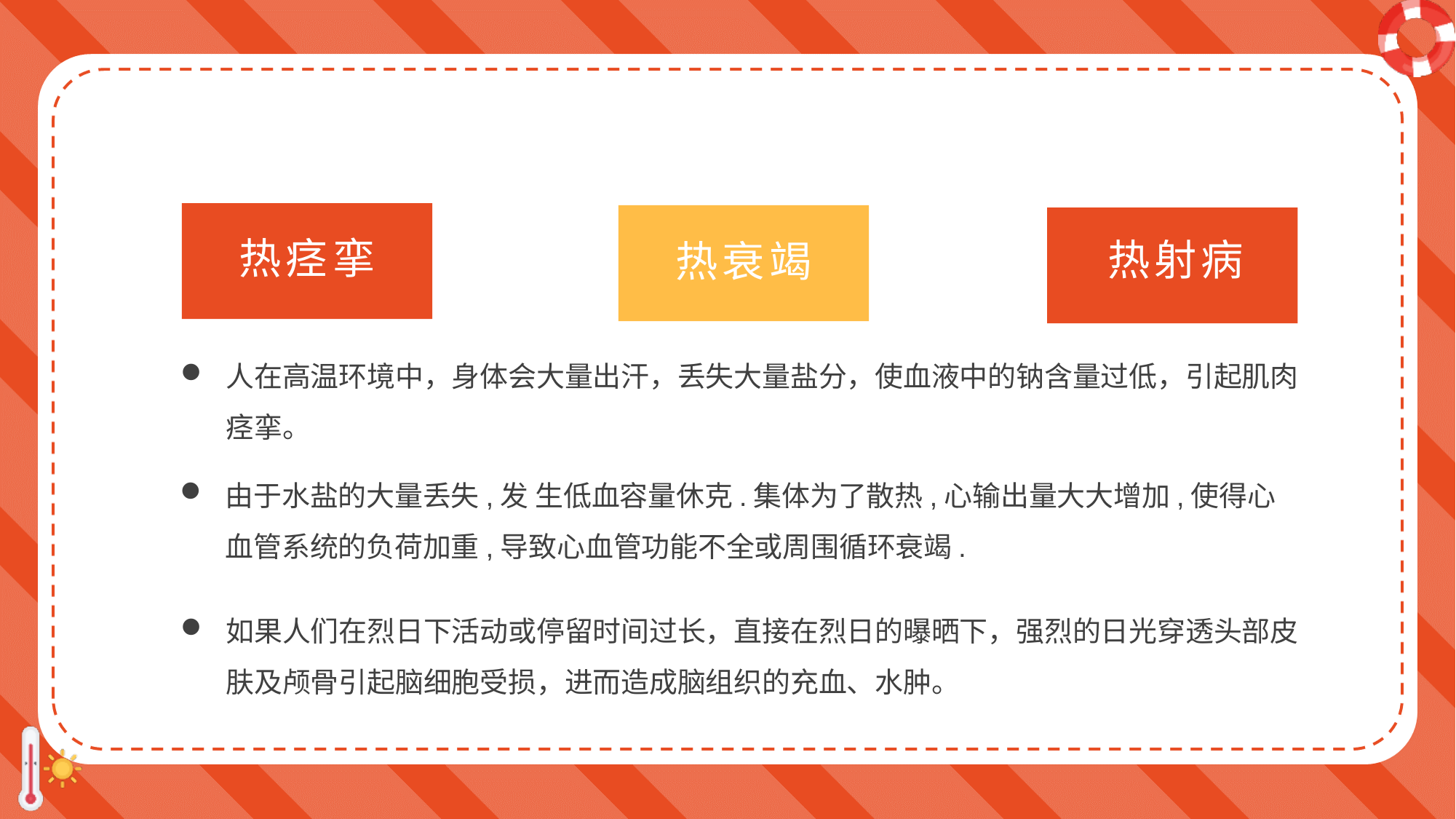

热痉挛
热射病
热衰竭
人在高温环境中，身体会大量出汗，丢失大量盐分，使血液中的钠含量过低，引起肌肉痉挛。
由于水盐的大量丢失,发 生低血容量休克.集体为了散热,心输出量大大增加,使得心血管系统的负荷加重,导致心血管功能不全或周围循环衰竭.
如果人们在烈日下活动或停留时间过长，直接在烈日的曝晒下，强烈的日光穿透头部皮肤及颅骨引起脑细胞受损，进而造成脑组织的充血、水肿。